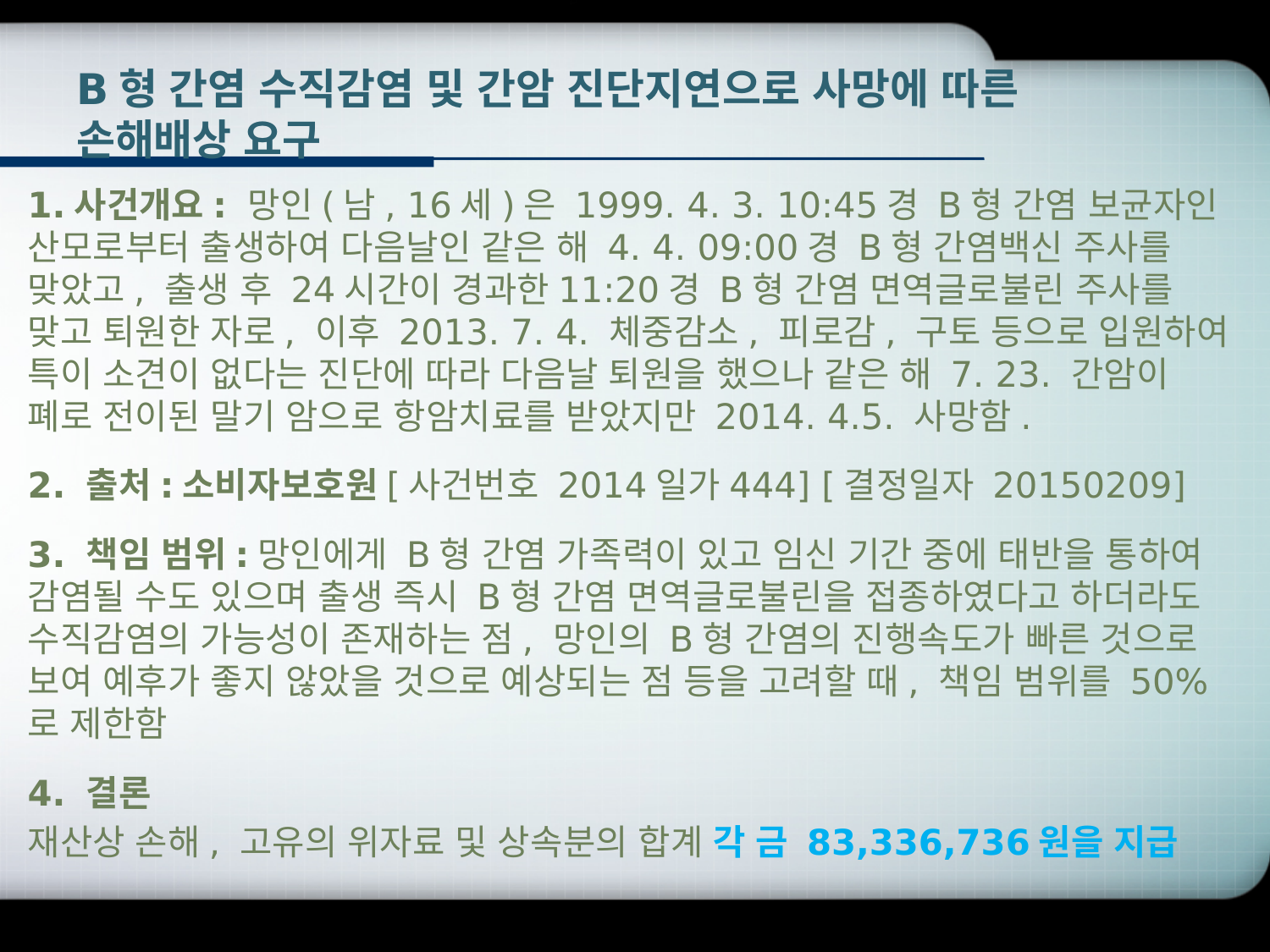

# B형 간염 수직감염 및 간암 진단지연으로 사망에 따른 손해배상 요구
1.사건개요: 망인(남, 16세)은 1999. 4. 3. 10:45경 B형 간염 보균자인 산모로부터 출생하여 다음날인 같은 해 4. 4. 09:00경 B형 간염백신 주사를 맞았고, 출생 후 24시간이 경과한11:20경 B형 간염 면역글로불린 주사를 맞고 퇴원한 자로, 이후 2013. 7. 4. 체중감소, 피로감, 구토 등으로 입원하여 특이 소견이 없다는 진단에 따라 다음날 퇴원을 했으나 같은 해 7. 23. 간암이 폐로 전이된 말기 암으로 항암치료를 받았지만 2014. 4.5. 사망함.

2. 출처:소비자보호원[사건번호 2014일가444] [결정일자 20150209]

3. 책임 범위:망인에게 B형 간염 가족력이 있고 임신 기간 중에 태반을 통하여 감염될 수도 있으며 출생 즉시 B형 간염 면역글로불린을 접종하였다고 하더라도 수직감염의 가능성이 존재하는 점, 망인의 B형 간염의 진행속도가 빠른 것으로 보여 예후가 좋지 않았을 것으로 예상되는 점 등을 고려할 때, 책임 범위를 50%로 제한함

4. 결론
재산상 손해, 고유의 위자료 및 상속분의 합계 각 금 83,336,736원을 지급